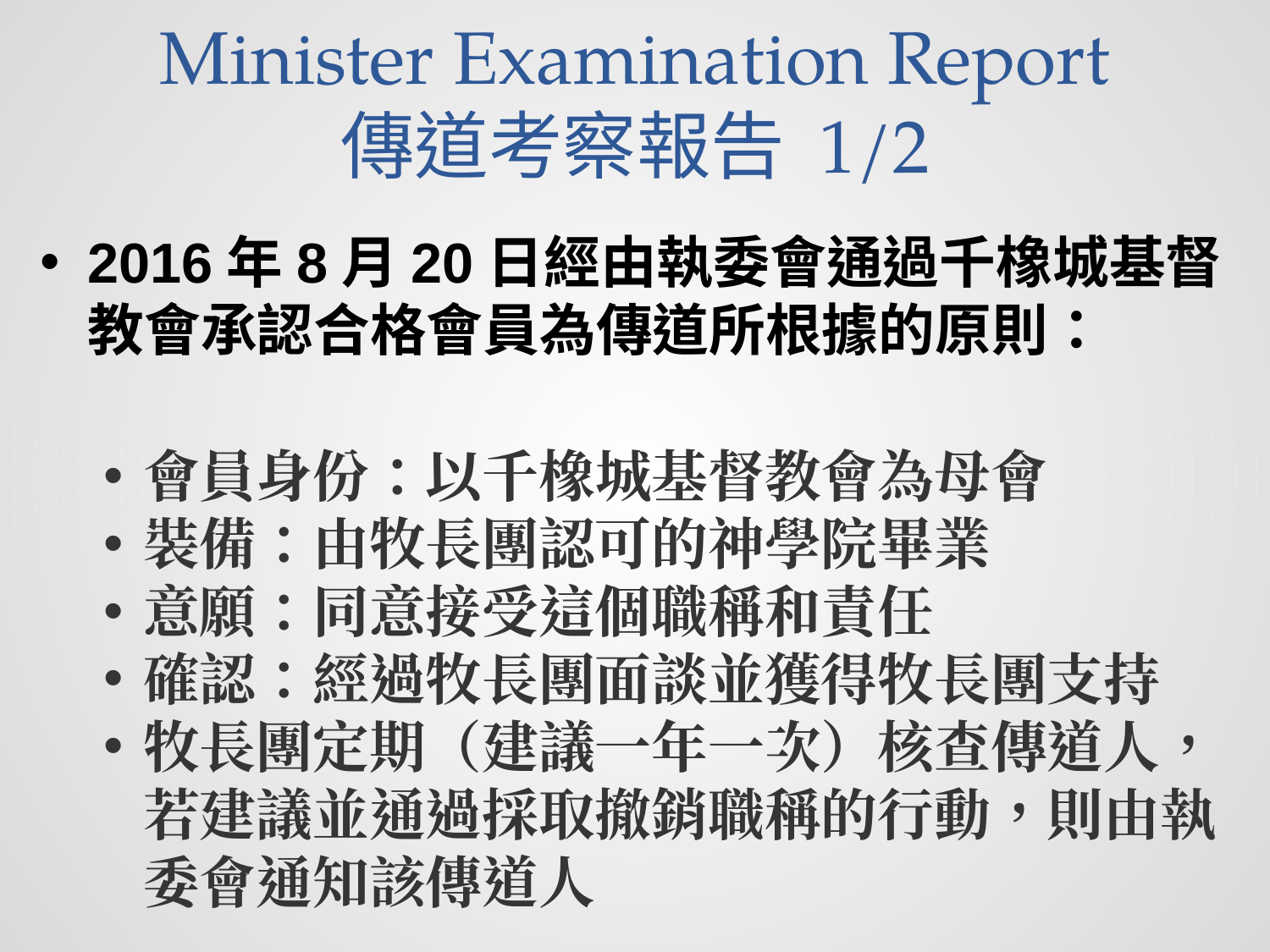

# Minister Examination Report 傳道考察報告 1/2
2016年8月20日經由執委會通過千橡城基督教會承認合格會員為傳道所根據的原則：

會員身份：以千橡城基督教會為母會
裝備：由牧長團認可的神學院畢業
意願：同意接受這個職稱和責任
確認：經過牧長團面談並獲得牧長團支持
牧長團定期（建議一年一次）核查傳道人，若建議並通過採取撤銷職稱的行動，則由執委會通知該傳道人